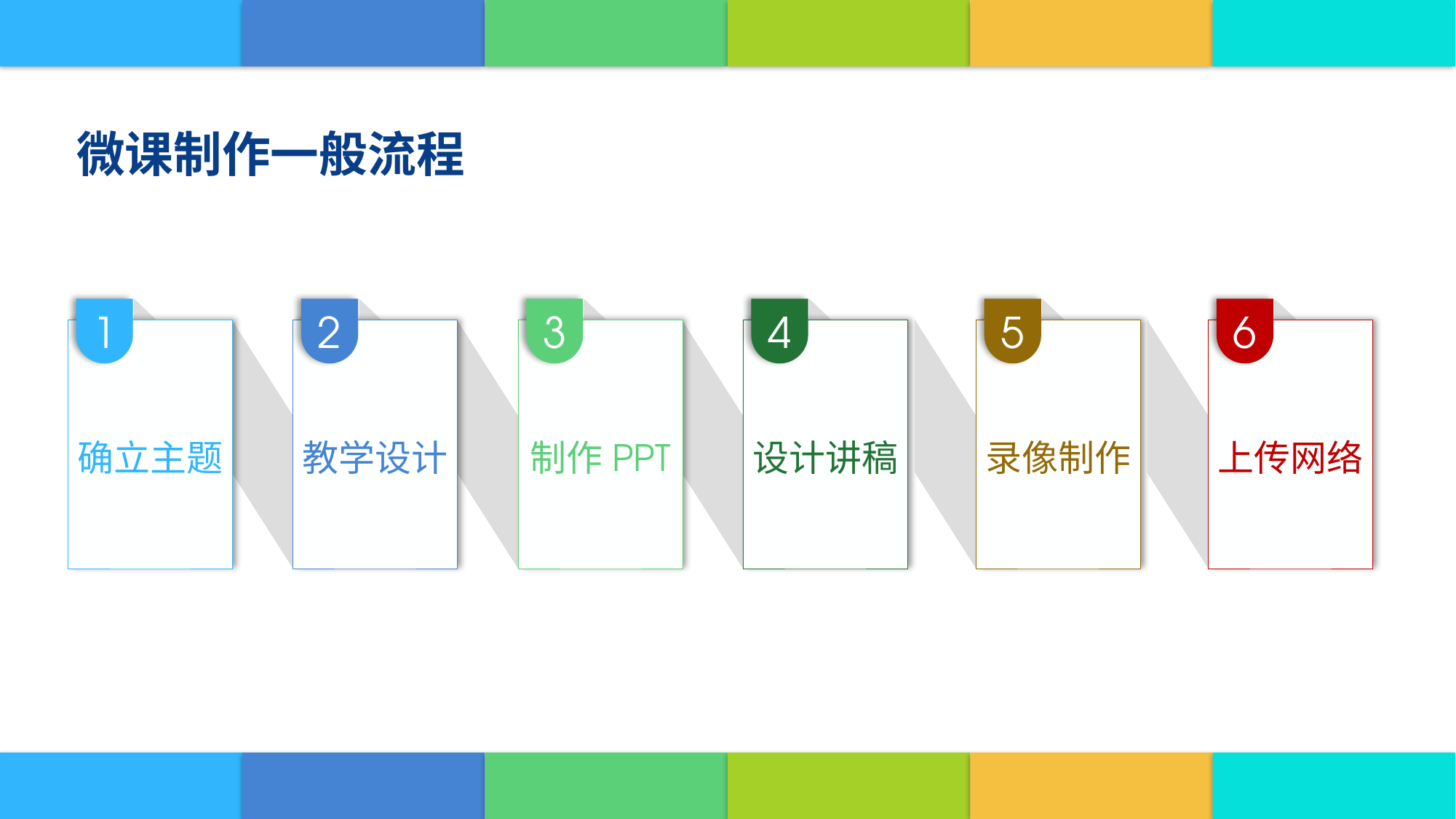

微课制作一般流程
1

2

3

4

5

6

确立主题
教学设计
制作PPT
设计讲稿
录像制作
上传网络